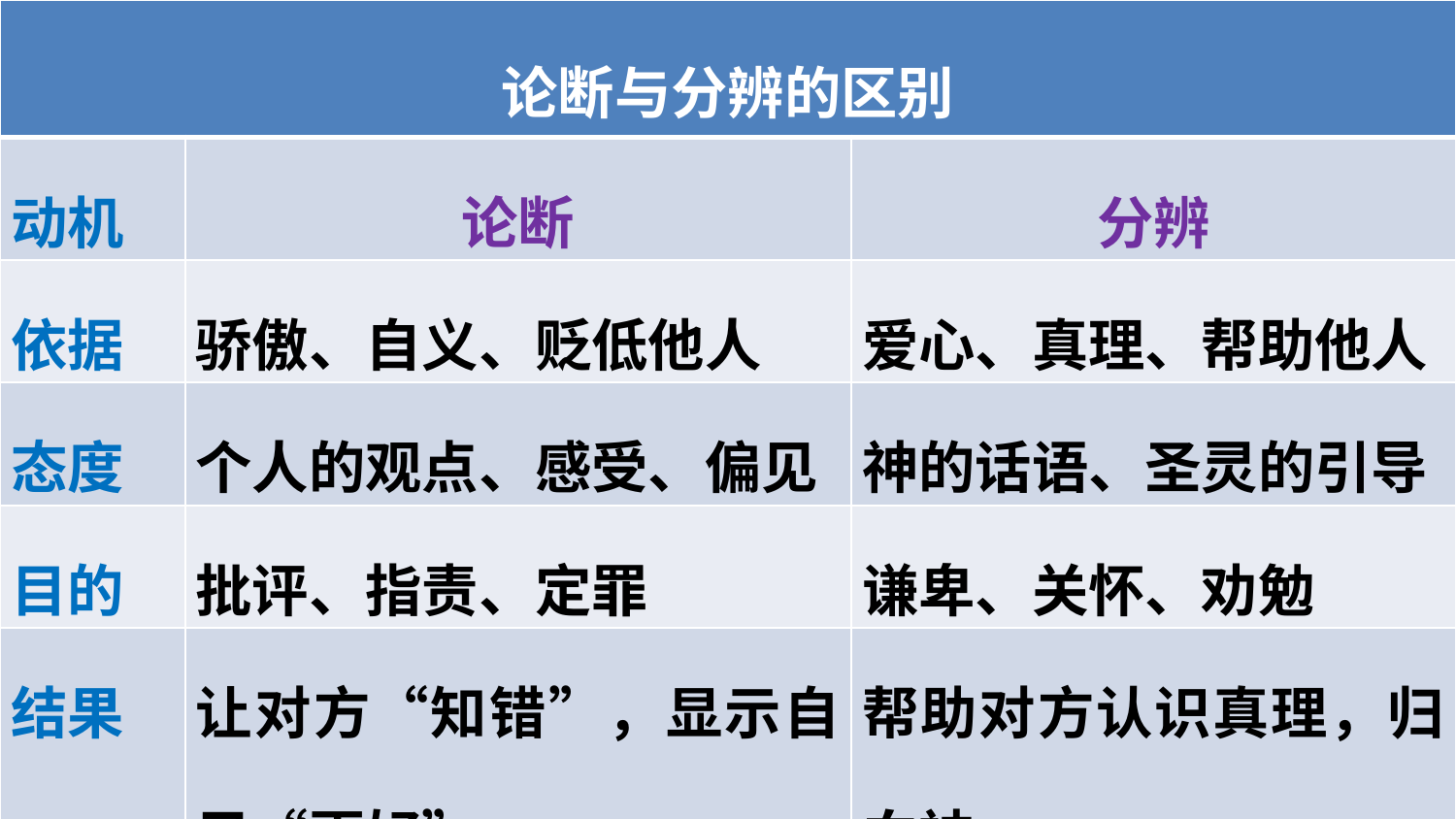

#
| 论断与分辨的区别 |  |  |
| --- | --- | --- |
| 动机 | 论断 | 分辨 |
| 依据 | 骄傲、自义、贬低他人 | 爱心、真理、帮助他人 |
| 态度 | 个人的观点、感受、偏见 | 神的话语、圣灵的引导 |
| 目的 | 批评、指责、定罪 | 谦卑、关怀、劝勉 |
| 结果 | 让对方“知错”，显示自己“更好” | 帮助对方认识真理，归向神 |
| 动机 | 引发纷争和伤害 | 建立信心和灵命成长 |